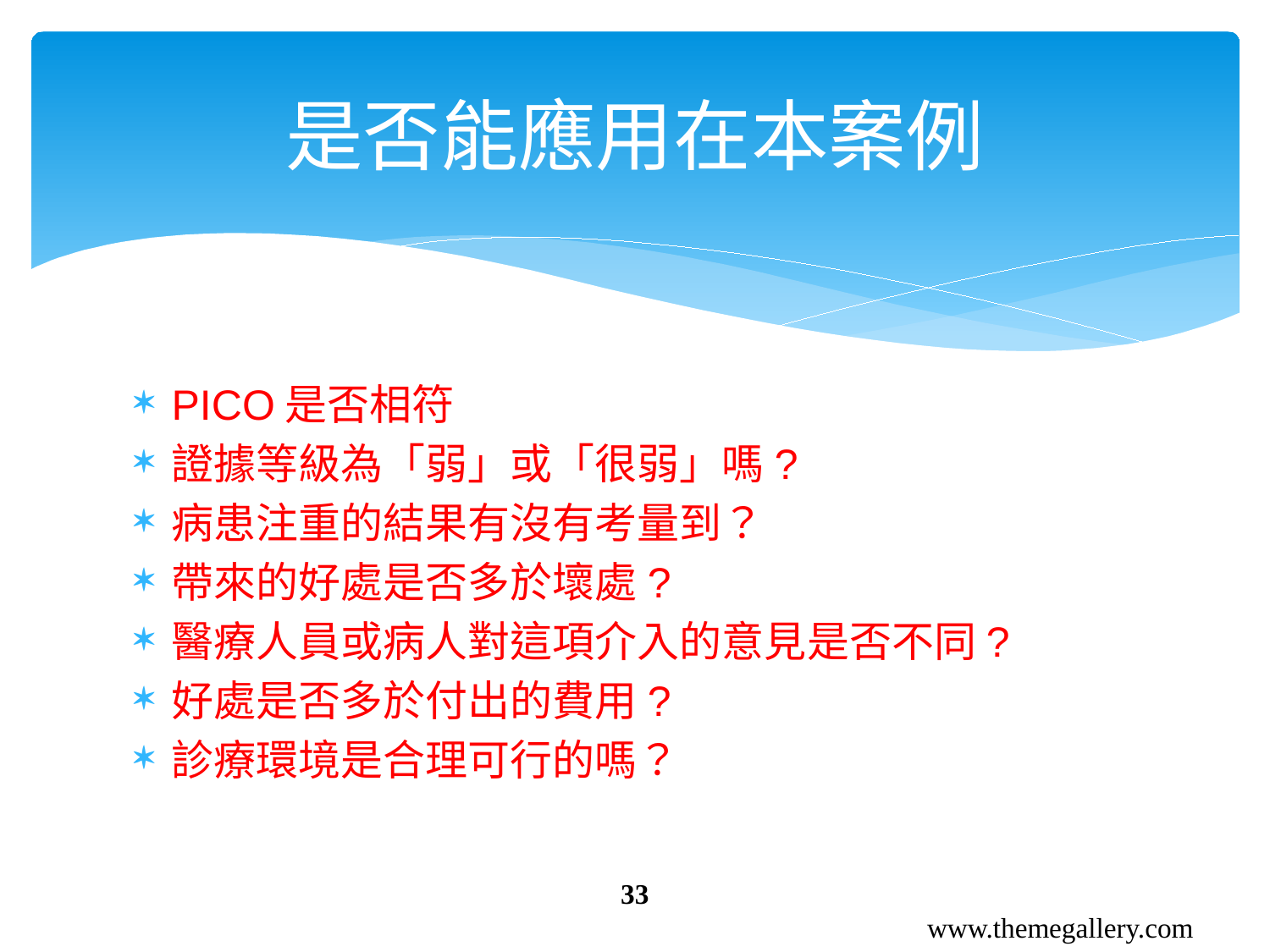

# 是否能應用在本案例
PICO是否相符
證據等級為「弱」或「很弱」嗎?
病患注重的結果有沒有考量到？
帶來的好處是否多於壞處?
醫療人員或病人對這項介入的意見是否不同?
好處是否多於付出的費用?
診療環境是合理可行的嗎？

33
www.themegallery.com